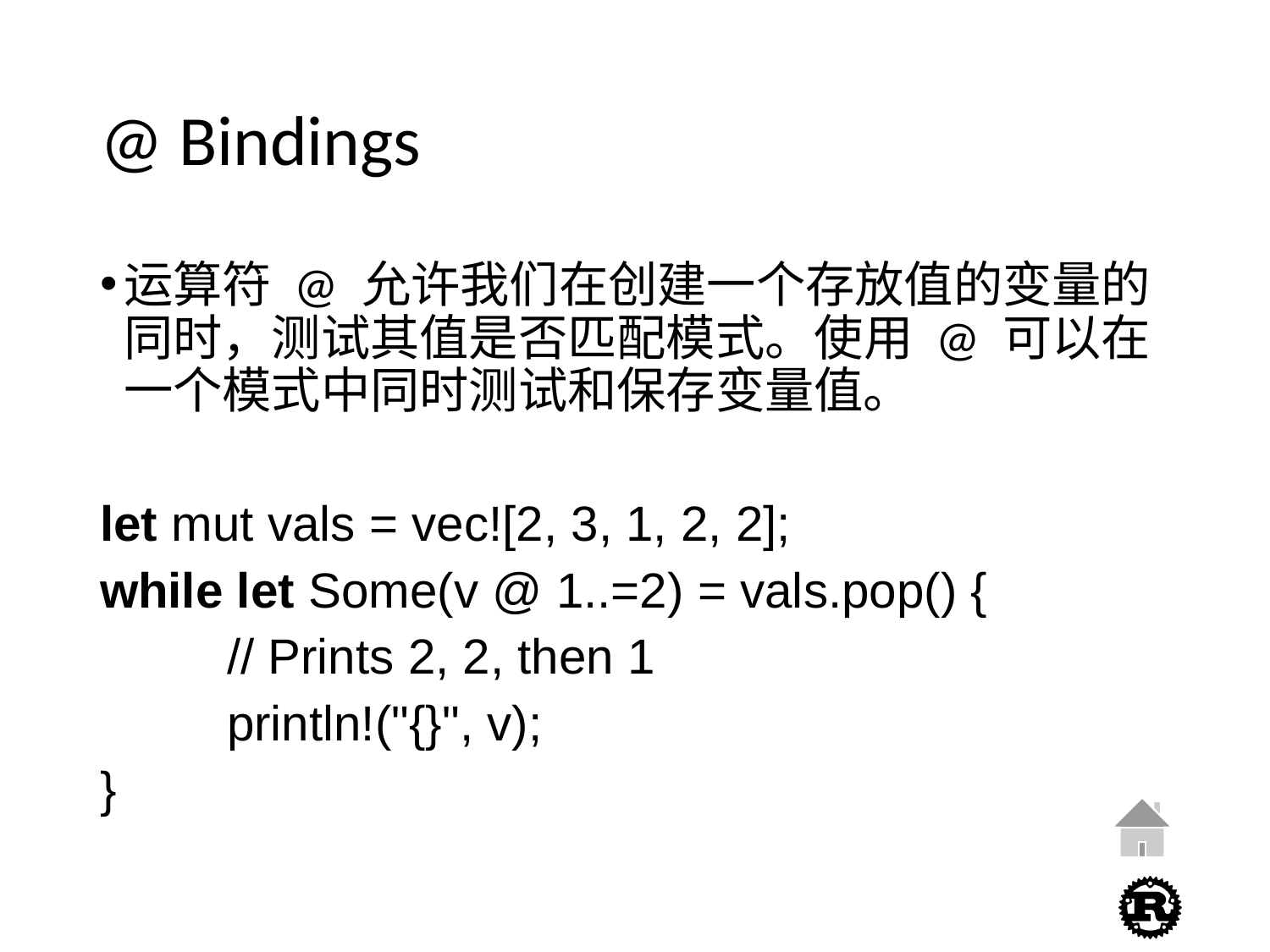

# @ Bindings
运算符 @ 允许我们在创建一个存放值的变量的同时，测试其值是否匹配模式。使用 @ 可以在一个模式中同时测试和保存变量值。

let mut vals = vec![2, 3, 1, 2, 2];
while let Some(v @ 1..=2) = vals.pop() {
	// Prints 2, 2, then 1
	println!("{}", v);
}